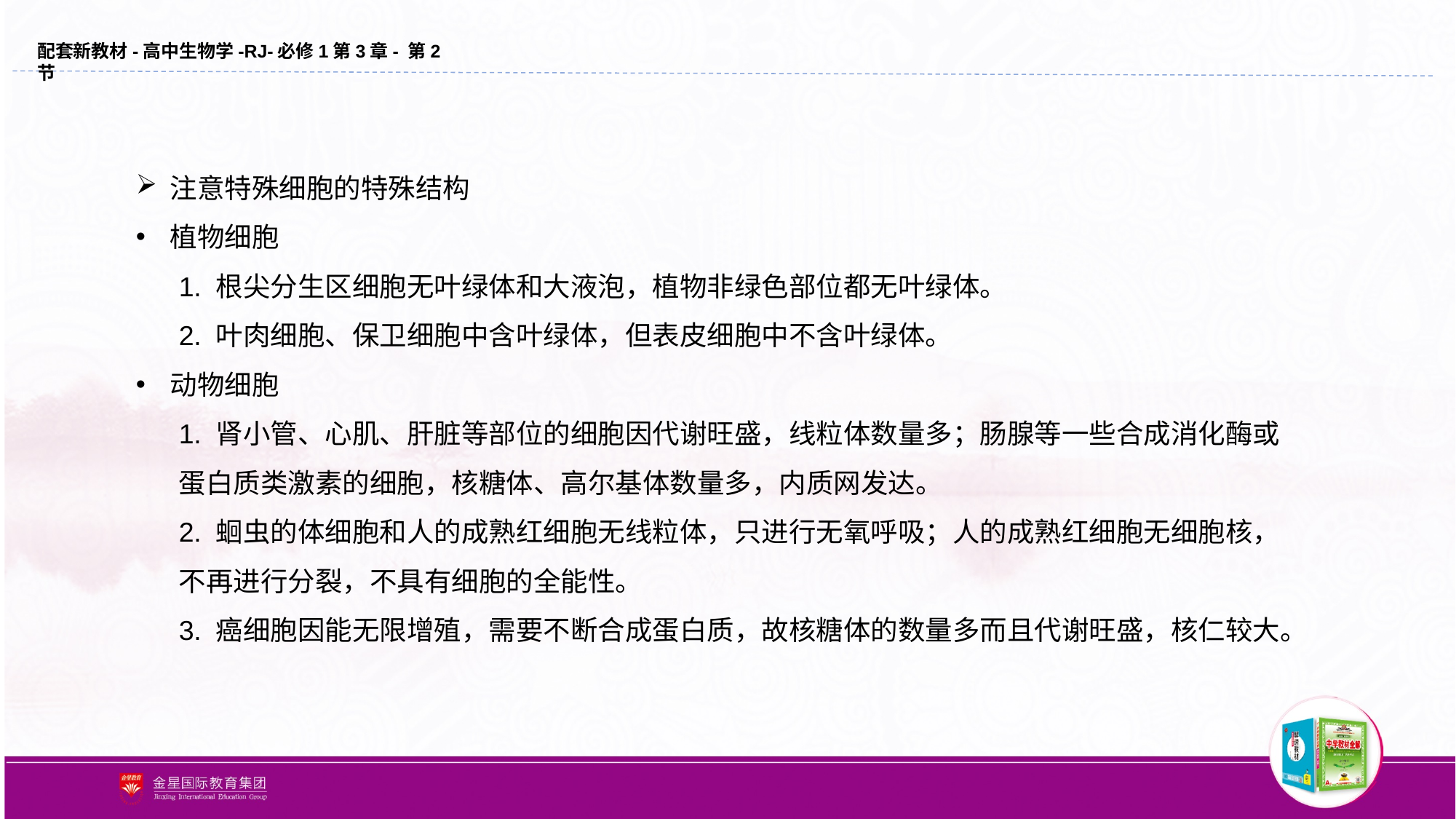

注意特殊细胞的特殊结构
植物细胞
1. 根尖分生区细胞无叶绿体和大液泡，植物非绿色部位都无叶绿体。
2. 叶肉细胞、保卫细胞中含叶绿体，但表皮细胞中不含叶绿体。
动物细胞
1. 肾小管、心肌、肝脏等部位的细胞因代谢旺盛，线粒体数量多；肠腺等一些合成消化酶或蛋白质类激素的细胞，核糖体、高尔基体数量多，内质网发达。
2. 蛔虫的体细胞和人的成熟红细胞无线粒体，只进行无氧呼吸；人的成熟红细胞无细胞核，不再进行分裂，不具有细胞的全能性。
3. 癌细胞因能无限增殖，需要不断合成蛋白质，故核糖体的数量多而且代谢旺盛，核仁较大。